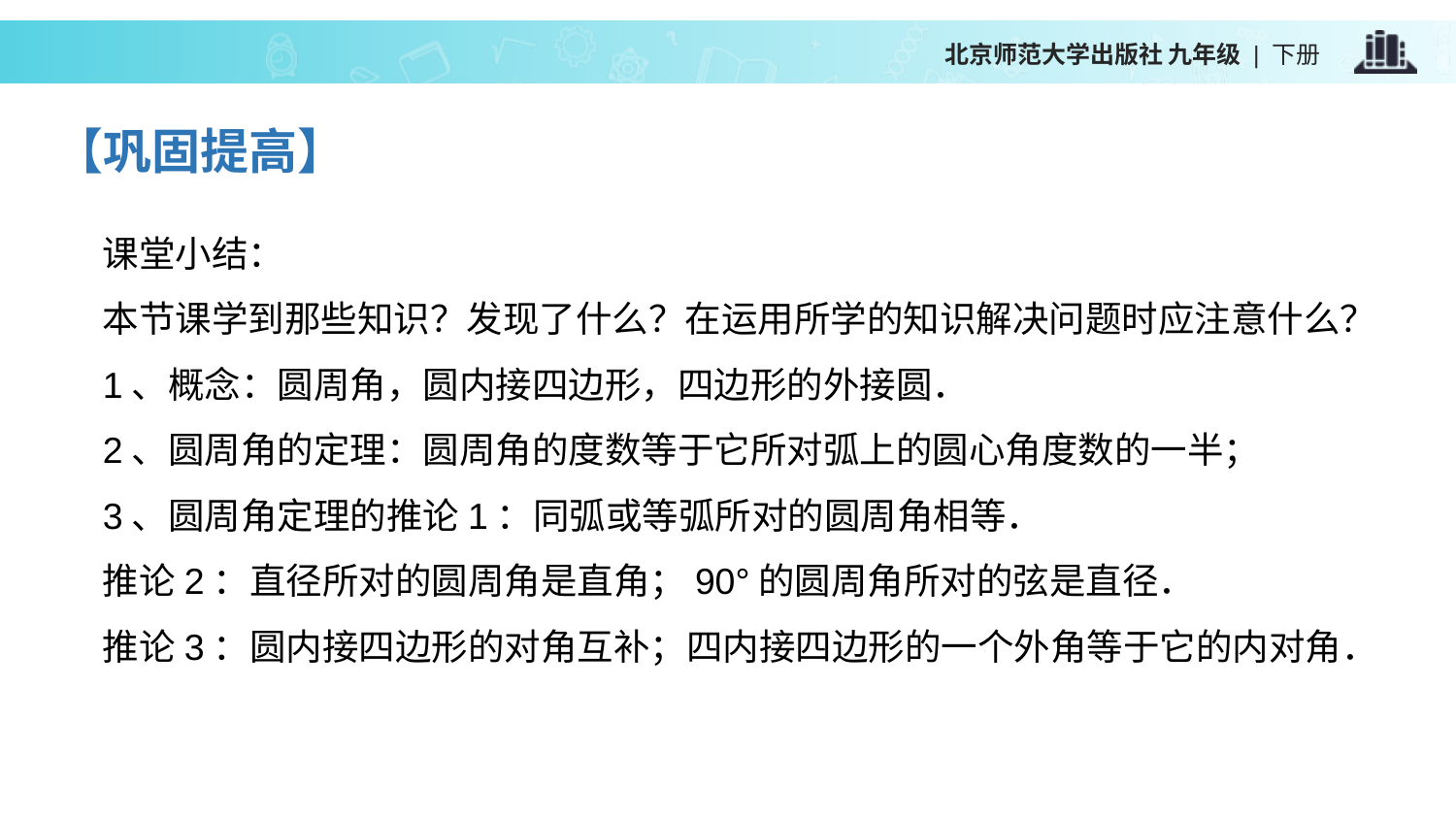

【巩固提高】
课堂小结：
本节课学到那些知识？发现了什么？在运用所学的知识解决问题时应注意什么？
1、概念：圆周角，圆内接四边形，四边形的外接圆．
2、圆周角的定理：圆周角的度数等于它所对弧上的圆心角度数的一半；
3、圆周角定理的推论1：同弧或等弧所对的圆周角相等．
推论2：直径所对的圆周角是直角；90°的圆周角所对的弦是直径．
推论3：圆内接四边形的对角互补；四内接四边形的一个外角等于它的内对角．